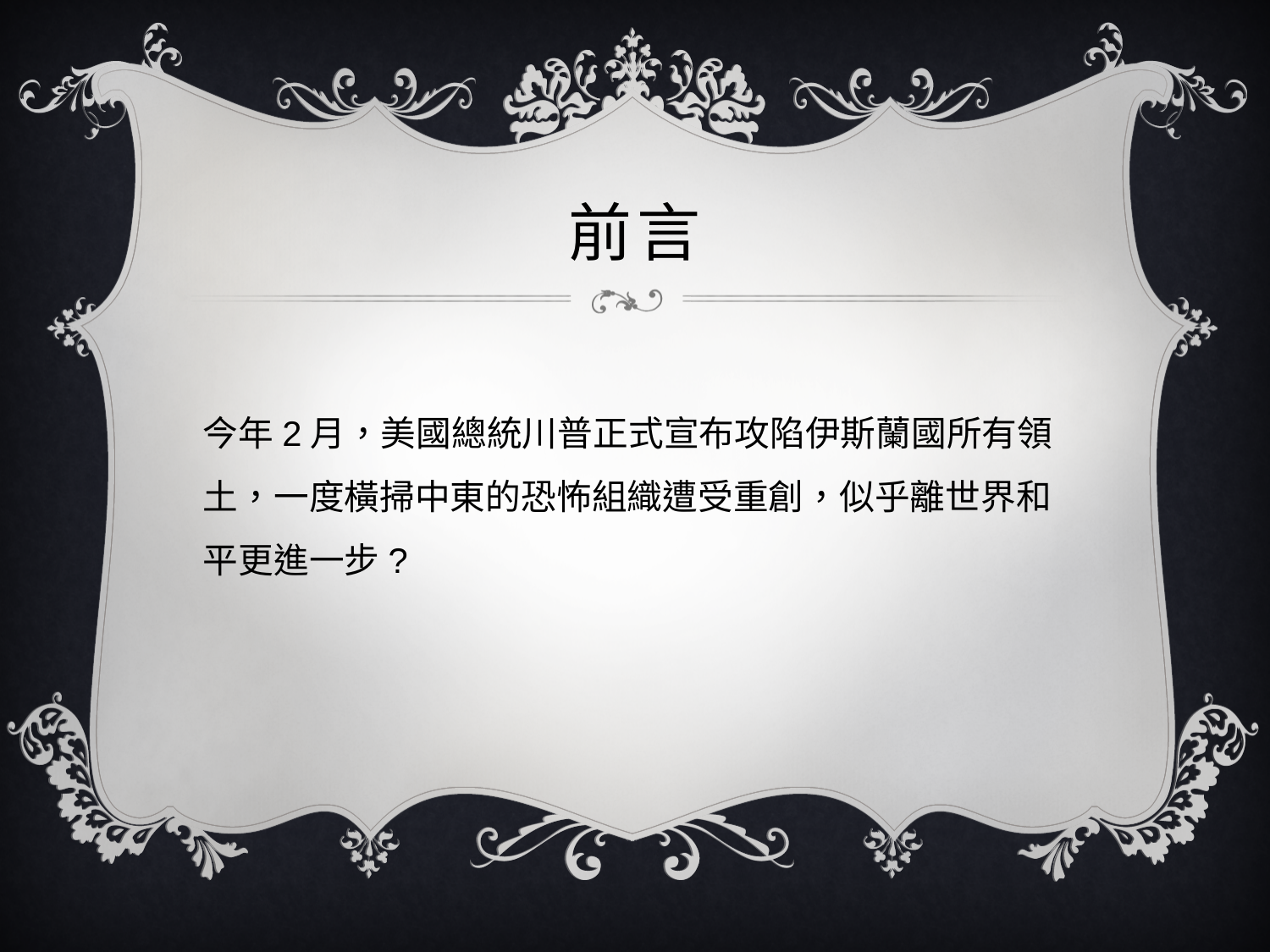

前言

今年2月，美國總統川普正式宣布攻陷伊斯蘭國所有領土，一度橫掃中東的恐怖組織遭受重創，似乎離世界和平更進一步?